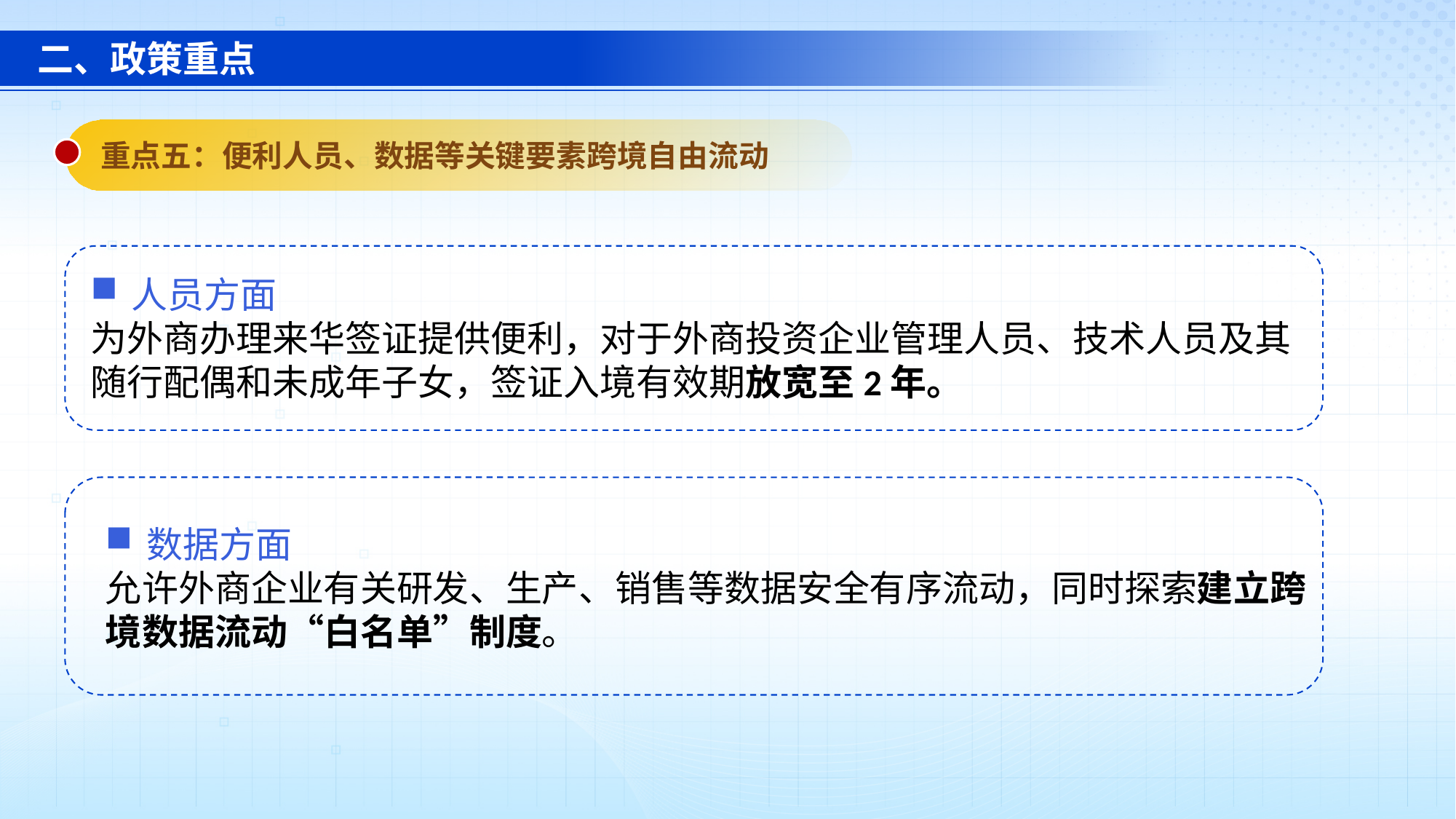

二、政策重点

 重点五：便利人员、数据等关键要素跨境自由流动

人员方面
为外商办理来华签证提供便利，对于外商投资企业管理人员、技术人员及其随行配偶和未成年子女，签证入境有效期放宽至2年。

数据方面
允许外商企业有关研发、生产、销售等数据安全有序流动，同时探索建立跨境数据流动“白名单”制度。